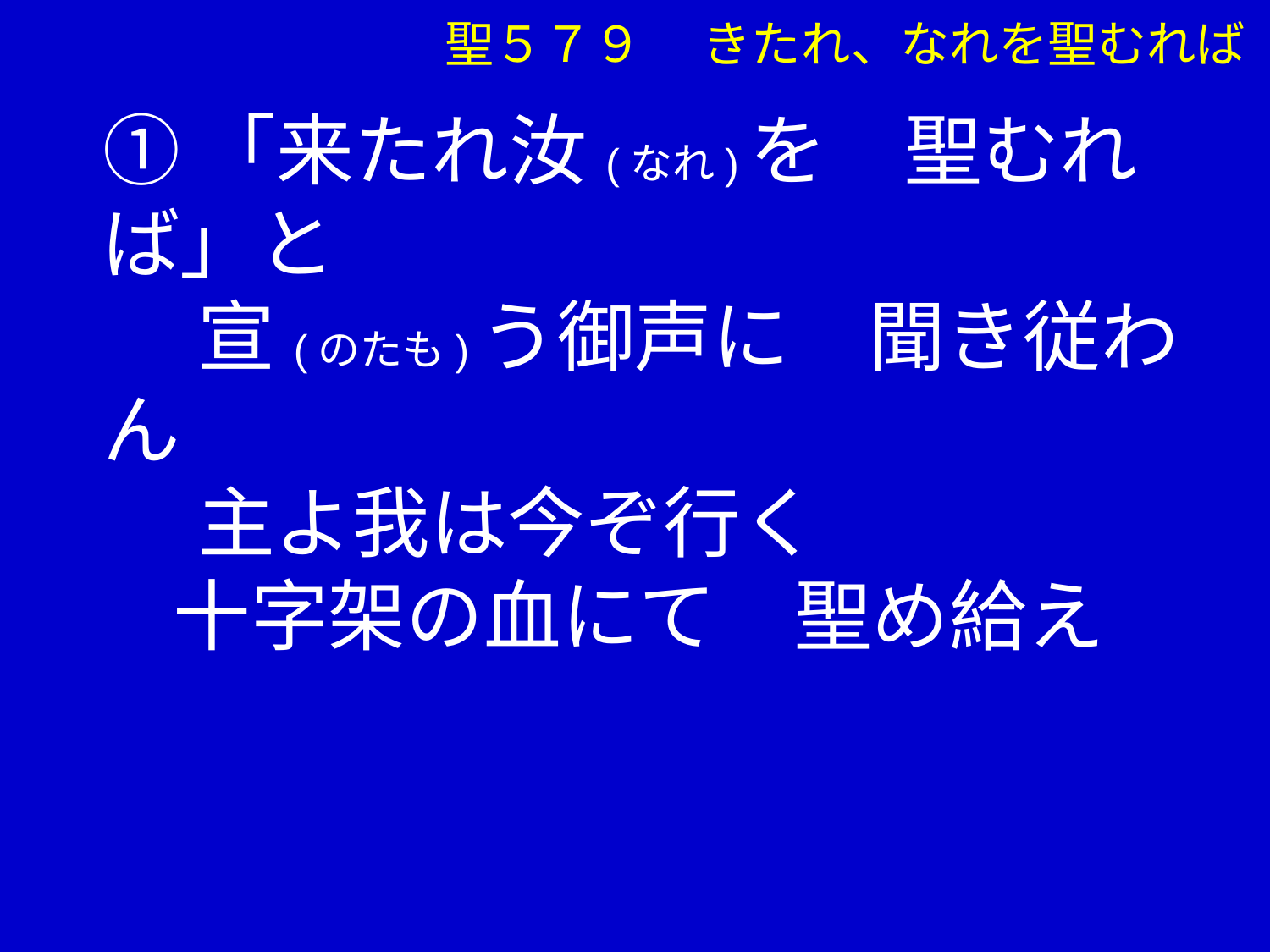

①「来たれ汝(なれ)を　聖むれば」と
　 宣(のたも)う御声に　聞き従わん
　 主よ我は今ぞ行く
   十字架の血にて　聖め給え
聖５７９　 きたれ、なれを聖むれば